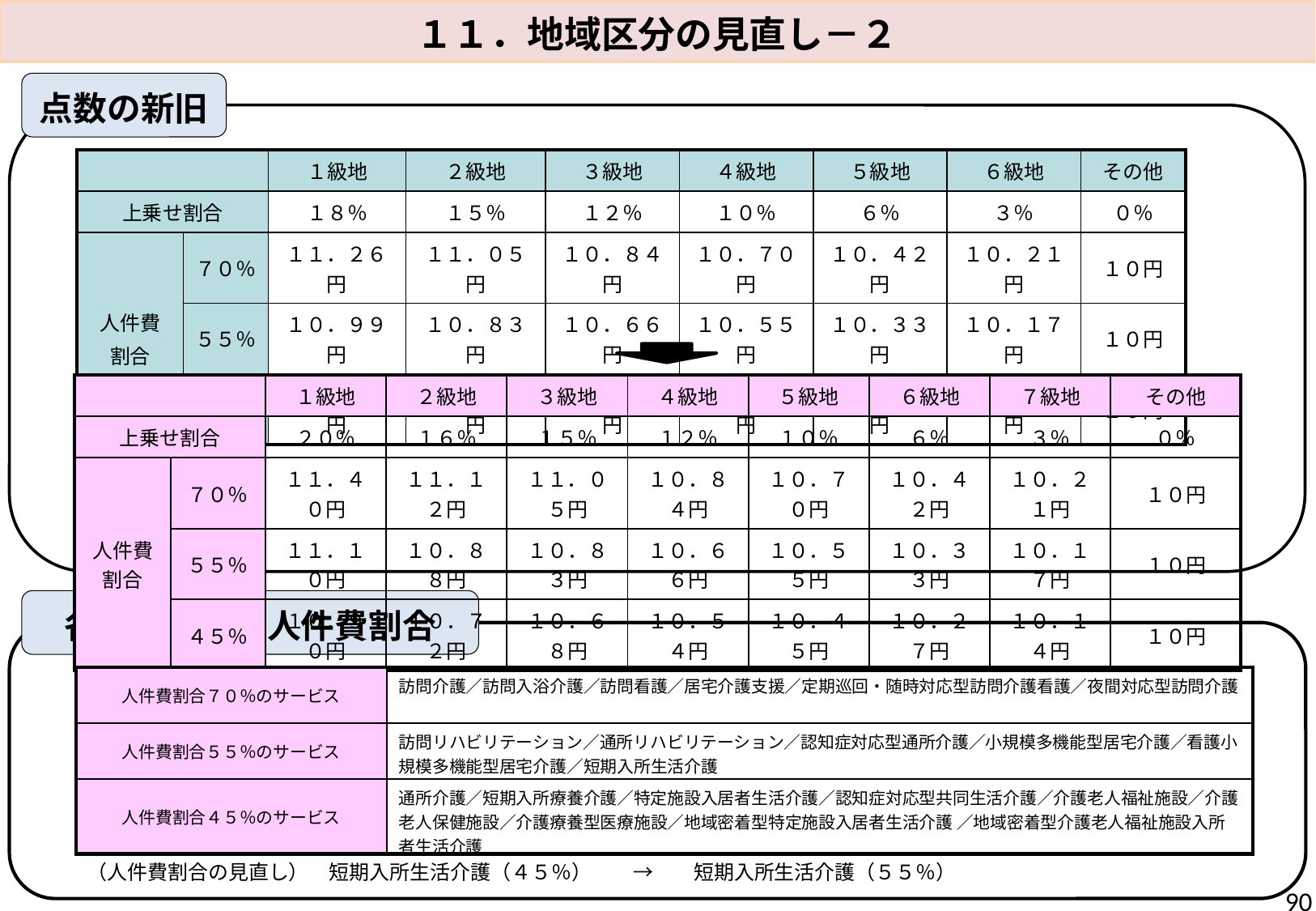

１１．地域区分の見直し－２
点数の新旧

|  |  | １級地 | ２級地 | ３級地 | ４級地 | ５級地 | ６級地 | その他 |
| --- | --- | --- | --- | --- | --- | --- | --- | --- |
| 上乗せ割合 |  | １８％ | １５％ | １２％ | １０％ | ６％ | ３％ | ０％ |
| 人件費 割合 | ７０％ | １１．２６円 | １１．０５円 | １０．８４円 | １０．７０円 | １０．４２円 | １０．２１円 | １０円 |
|  | ５５％ | １０．９９円 | １０．８３円 | １０．６６円 | １０．５５円 | １０．３３円 | １０．１７円 | １０円 |
|  | ４５％ | １０．８１円 | １０．６８円 | １０．５４円 | １０．４５円 | １０．２７円 | １０．１４円 | １０円 |

|  |  | １級地 | ２級地 | ３級地 | ４級地 | ５級地 | ６級地 | ７級地 | その他 |
| --- | --- | --- | --- | --- | --- | --- | --- | --- | --- |
| 上乗せ割合 |  | ２０％ | １６％ | １５％ | １２％ | １０％ | ６％ | ３％ | ０％ |
| 人件費割合 | ７０％ | １１．４０円 | １１．１２円 | １１．０５円 | １０．８４円 | １０．７０円 | １０．４２円 | １０．２１円 | １０円 |
|  | ５５％ | １１．１０円 | １０．８８円 | １０．８３円 | １０．６６円 | １０．５５円 | １０．３３円 | １０．１７円 | １０円 |
|  | ４５％ | １０．９０円 | １０．７２円 | １０．６８円 | １０．５４円 | １０．４５円 | １０．２７円 | １０．１４円 | １０円 |
各サービスの人件費割合

| 人件費割合７０％のサービス | 訪問介護／訪問入浴介護／訪問看護／居宅介護支援／定期巡回・随時対応型訪問介護看護／夜間対応型訪問介護 |
| --- | --- |
| 人件費割合５５％のサービス | 訪問リハビリテーション／通所リハビリテーション／認知症対応型通所介護／小規模多機能型居宅介護／看護小規模多機能型居宅介護／短期入所生活介護 |
| 人件費割合４５％のサービス | 通所介護／短期入所療養介護／特定施設入居者生活介護／認知症対応型共同生活介護／介護老人福祉施設／介護老人保健施設／介護療養型医療施設／地域密着型特定施設入居者生活介護 ／地域密着型介護老人福祉施設入所者生活介護 |
（人件費割合の見直し）　短期入所生活介護（４５％）　　→　　短期入所生活介護（５５％）
90